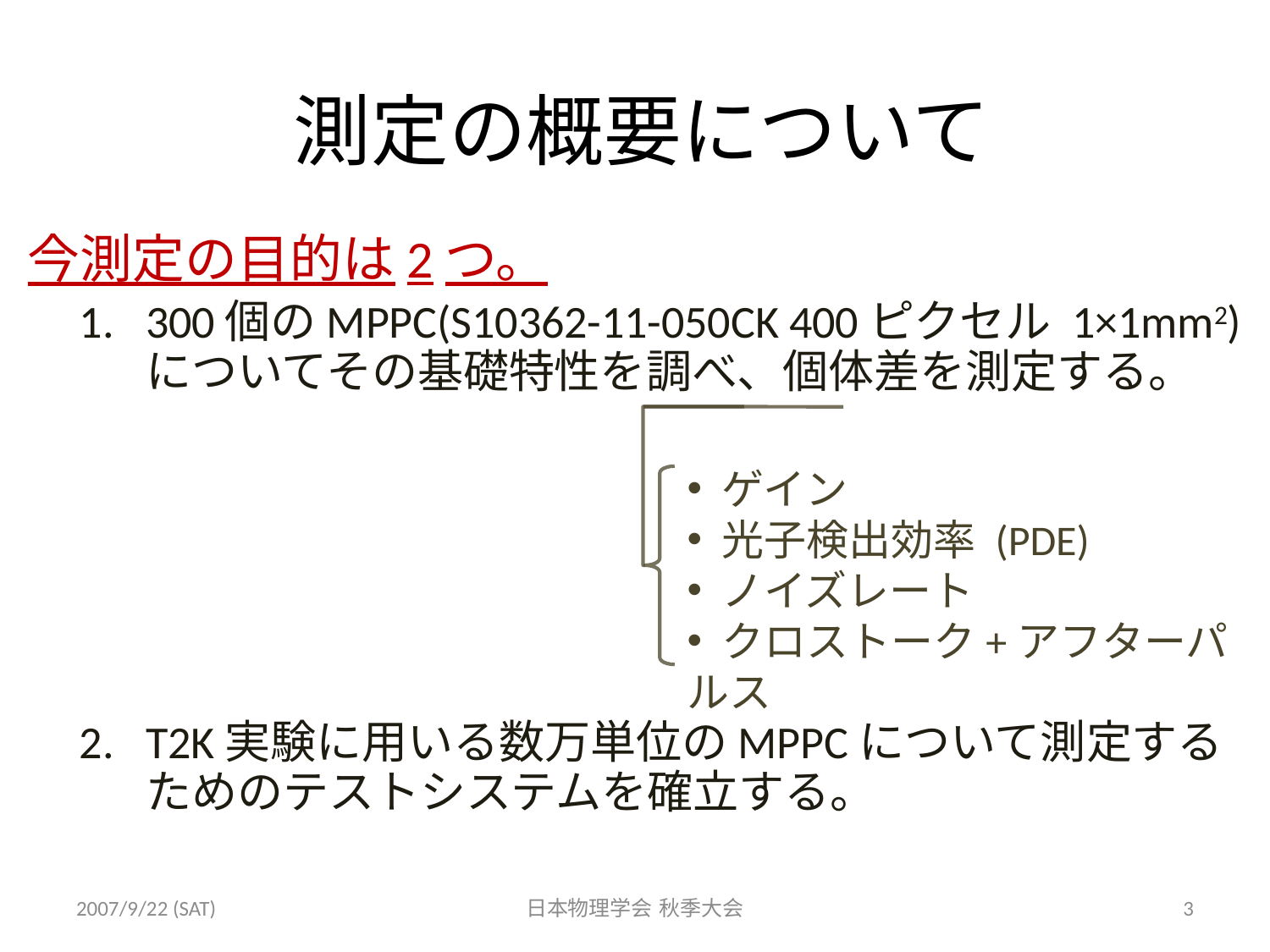

# 測定の概要について
今測定の目的は2つ。
300個のMPPC(S10362-11-050CK 400ピクセル 1×1mm2)についてその基礎特性を調べ、個体差を測定する。

T2K実験に用いる数万単位のMPPCについて測定するためのテストシステムを確立する。
 ゲイン
 光子検出効率 (PDE)
 ノイズレート
 クロストーク+アフターパルス

2007/9/22 (SAT)
日本物理学会 秋季大会
3